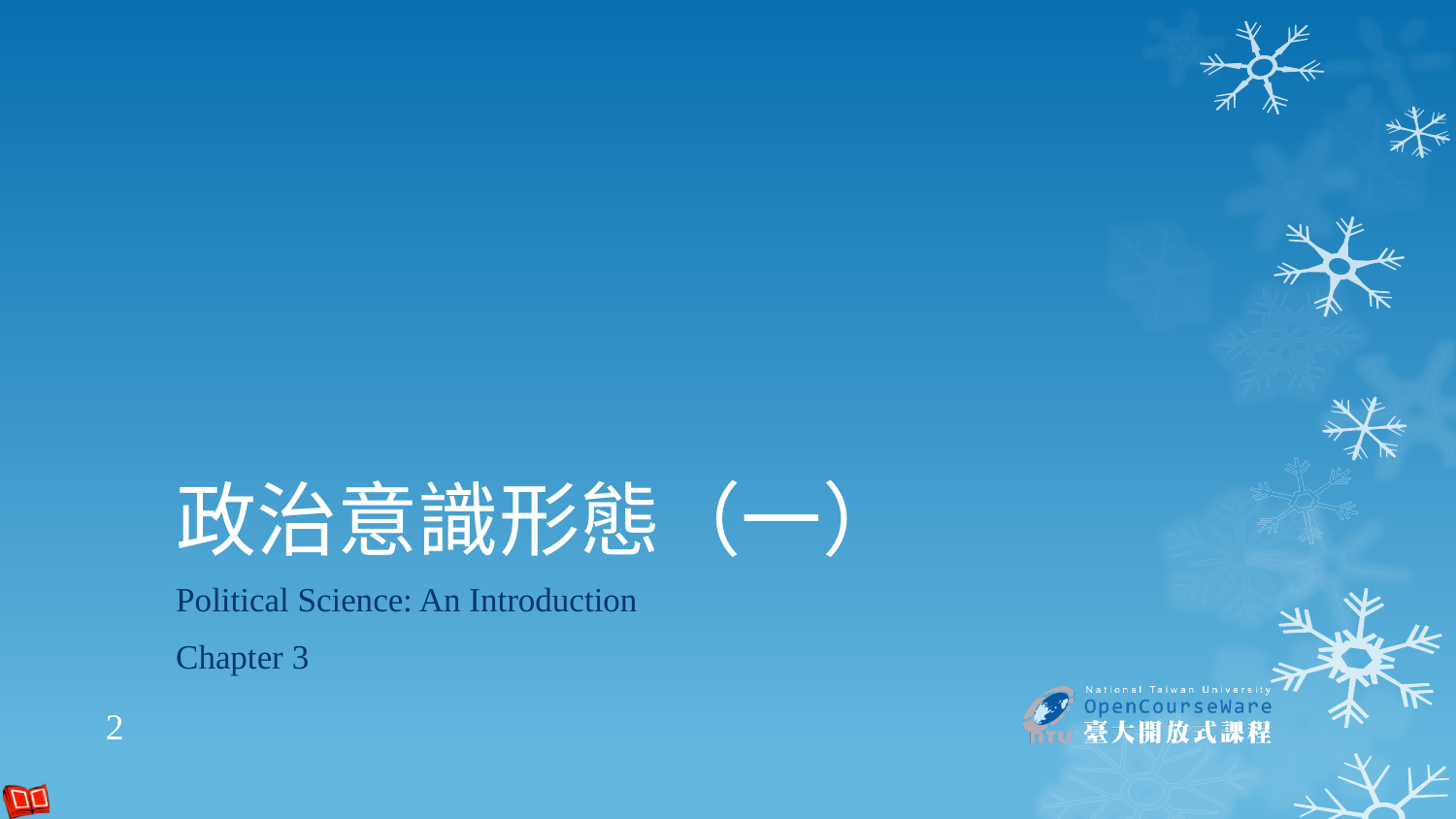

政治意識形態（一）
Political Science: An Introduction
Chapter 3
2